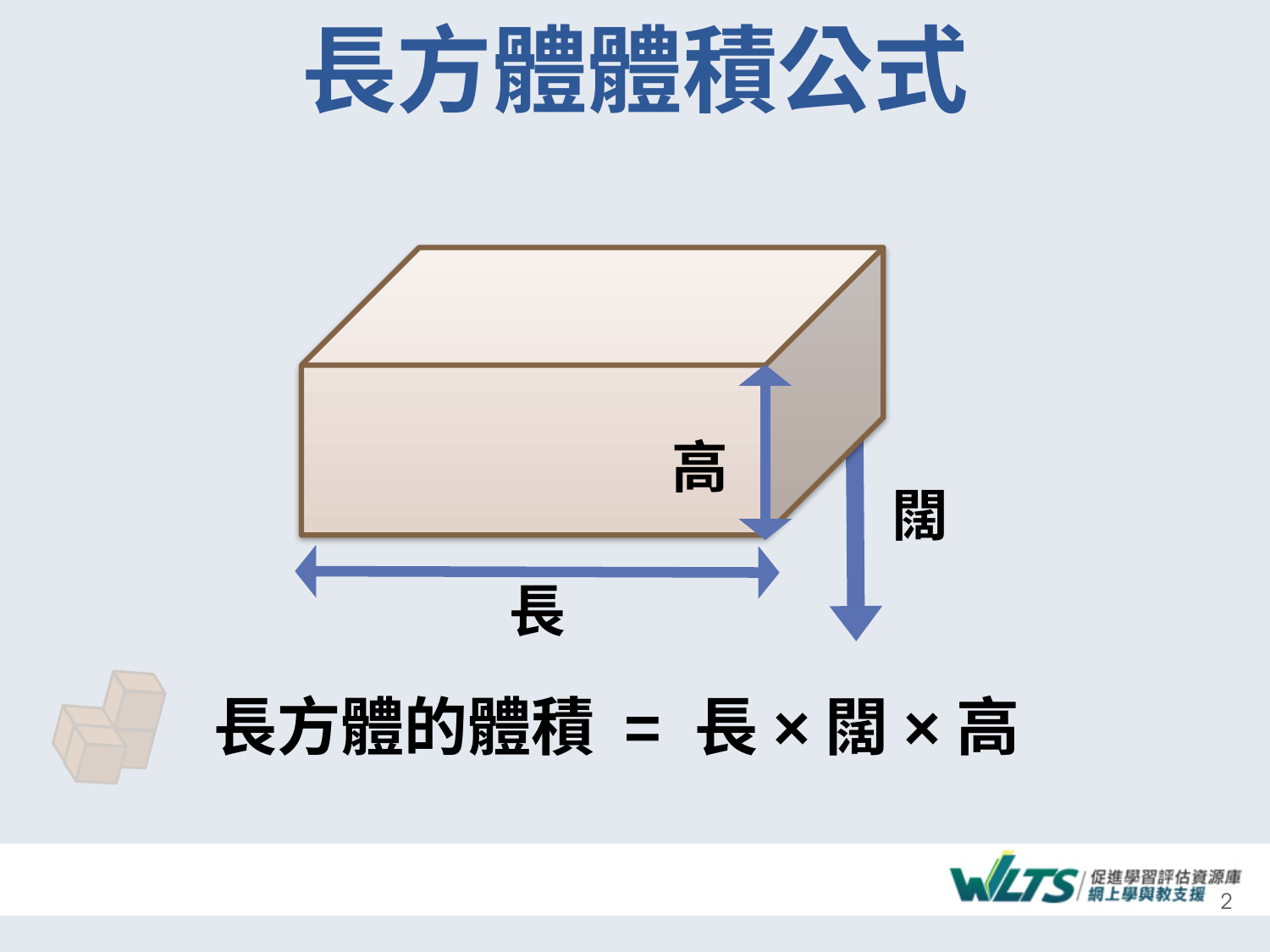

# 長方體體積公式

高
闊
長
長方體的體積 = 長×闊×高
2